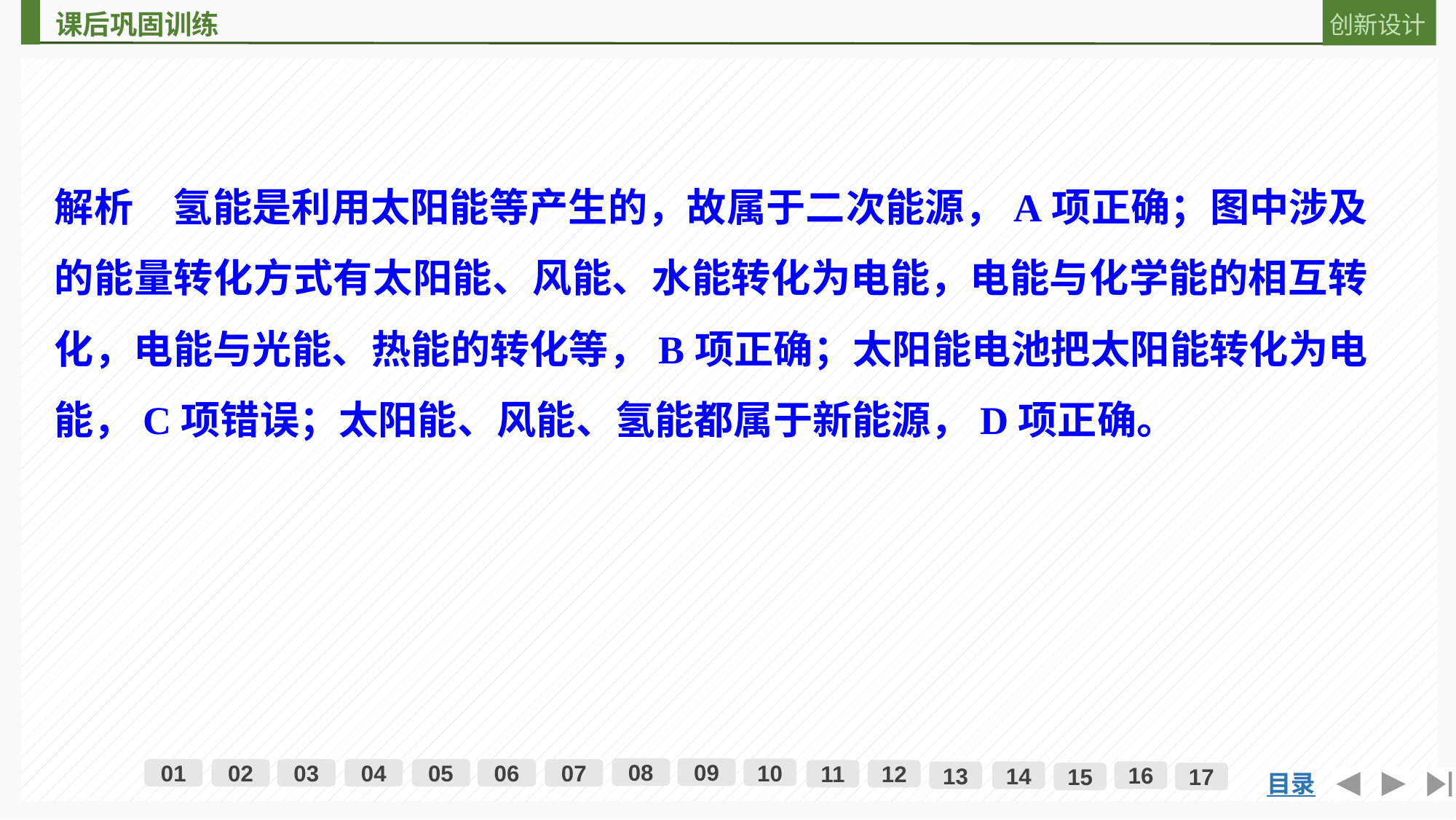

解析　氢能是利用太阳能等产生的，故属于二次能源，A项正确；图中涉及的能量转化方式有太阳能、风能、水能转化为电能，电能与化学能的相互转化，电能与光能、热能的转化等，B项正确；太阳能电池把太阳能转化为电能，C项错误；太阳能、风能、氢能都属于新能源，D项正确。